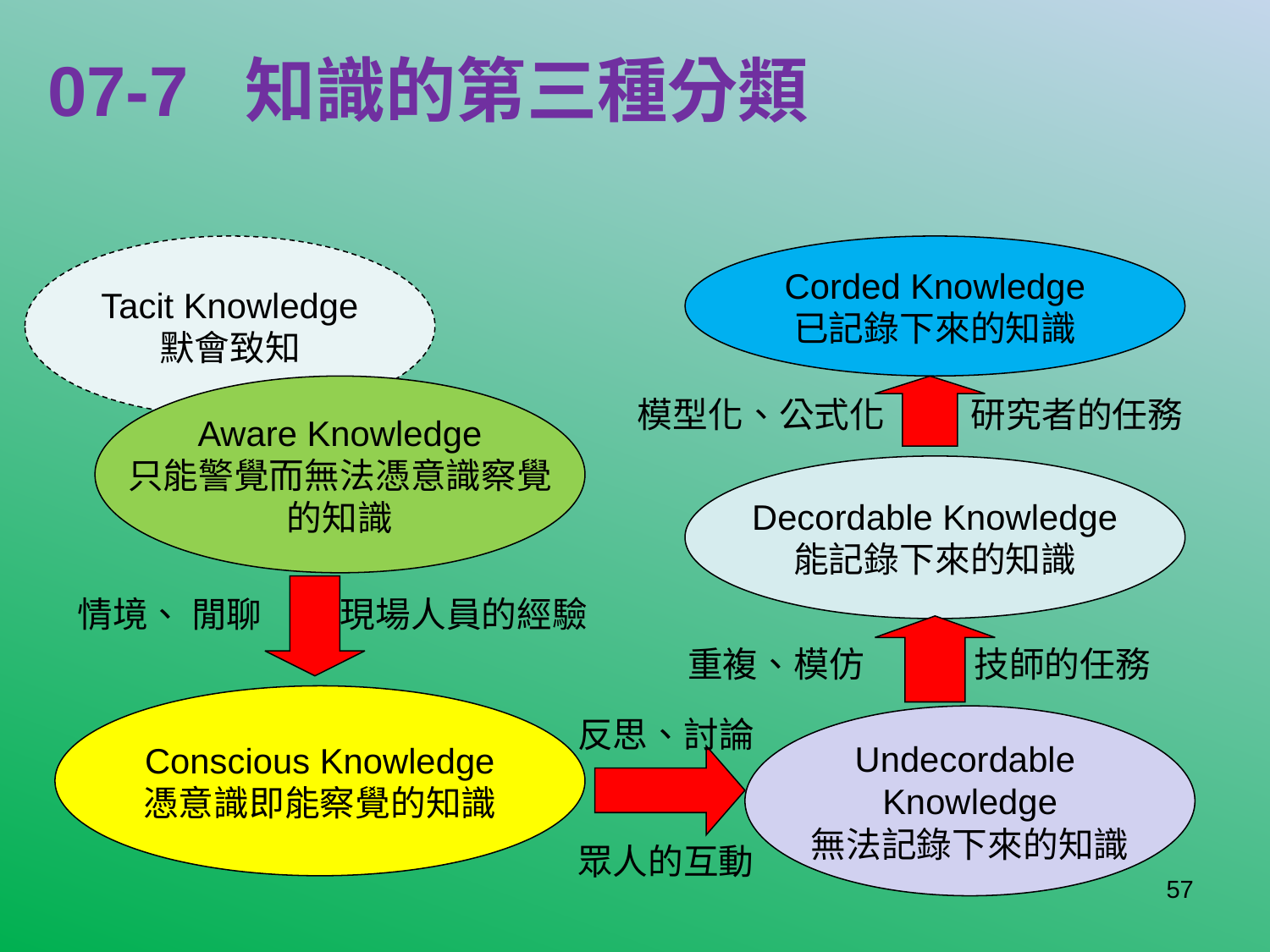

# 07-7  知識的第三種分類
Tacit Knowledge
默會致知
Corded Knowledge
已記錄下來的知識

Aware Knowledge
只能警覺而無法憑意識察覺
的知識
模型化、公式化           研究者的任務
Decordable Knowledge
能記錄下來的知識

情境、 閒聊          現場人員的經驗

重複、模仿              技師的任務
Conscious Knowledge
憑意識即能察覺的知識
Undecordable
Knowledge
無法記錄下來的知識
反思、討論

眾人的互動

57